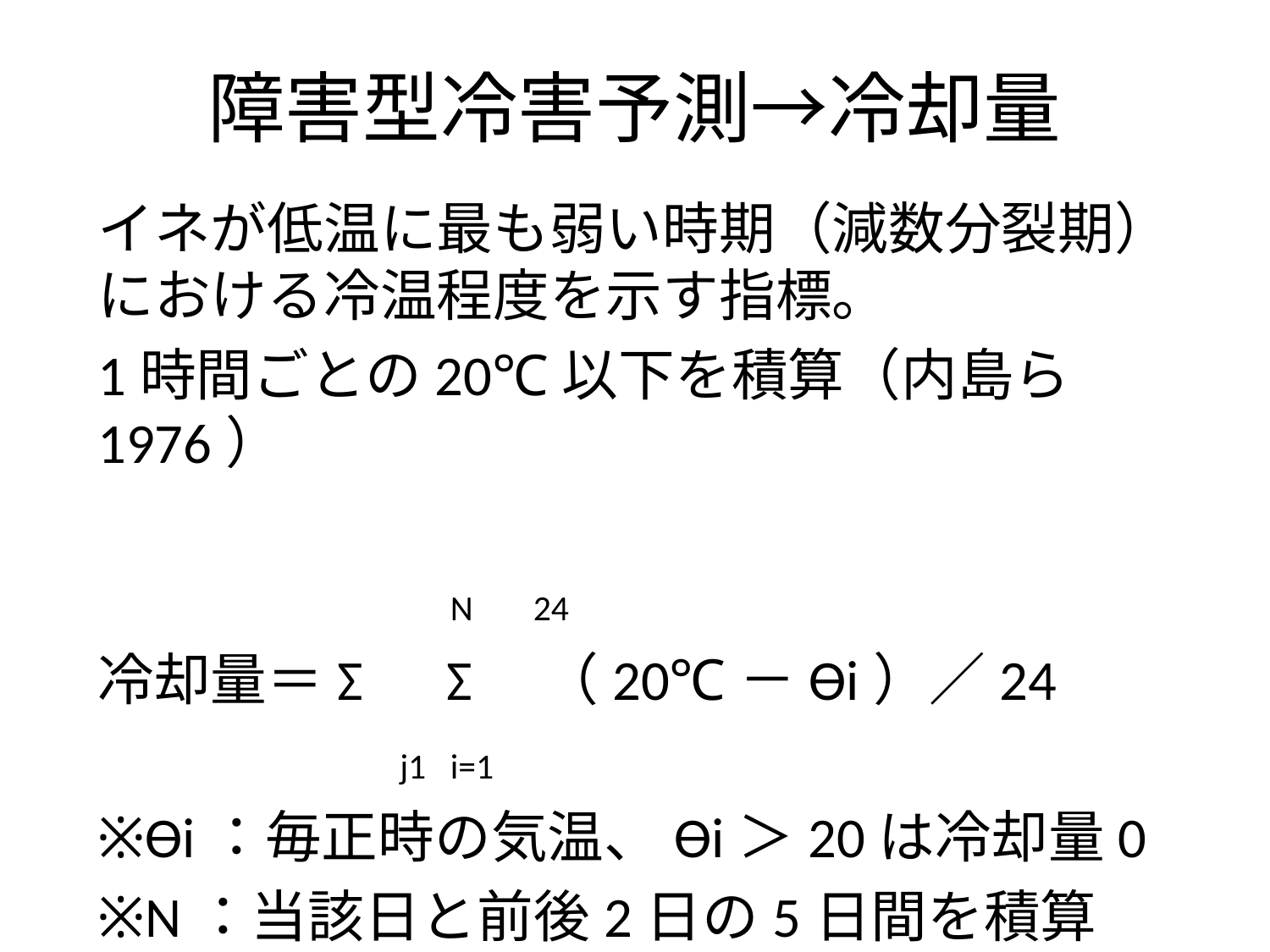

# 障害型冷害予測→冷却量
イネが低温に最も弱い時期（減数分裂期）における冷温程度を示す指標。
1時間ごとの20℃以下を積算（内島ら1976）

　　　　　　N　 24
冷却量＝Σ　Σ　（20℃－Өi）／24
　　       　　j1   i=1
※Өi：毎正時の気温、Өi＞20は冷却量0
※N：当該日と前後2日の5日間を積算